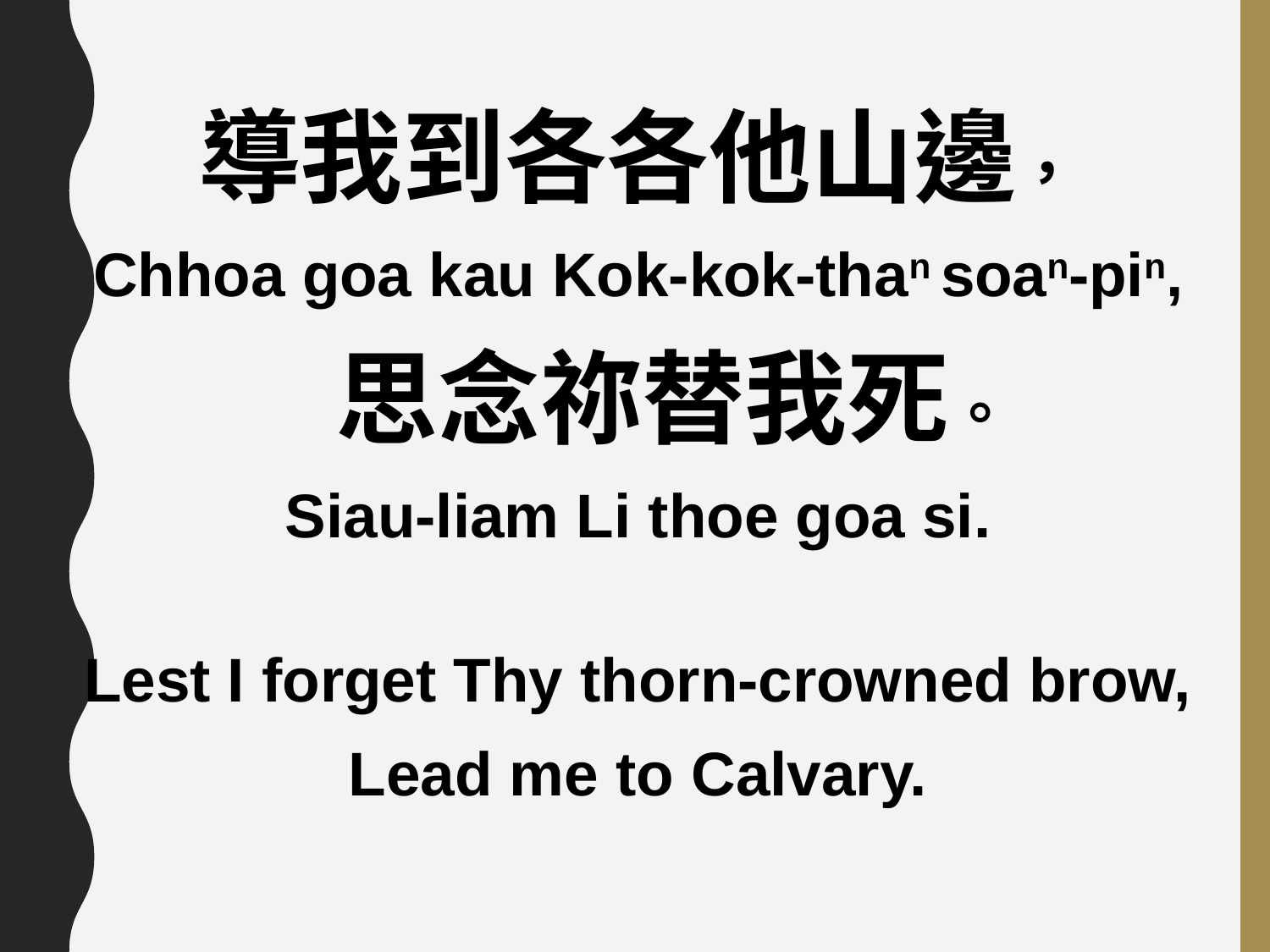

導我到各各他山邊，
Chhoa goa kau Kok-kok-than soan-pin,
  思念祢替我死。
Siau-liam Li thoe goa si.

Lest I forget Thy thorn-crowned brow,
Lead me to Calvary.